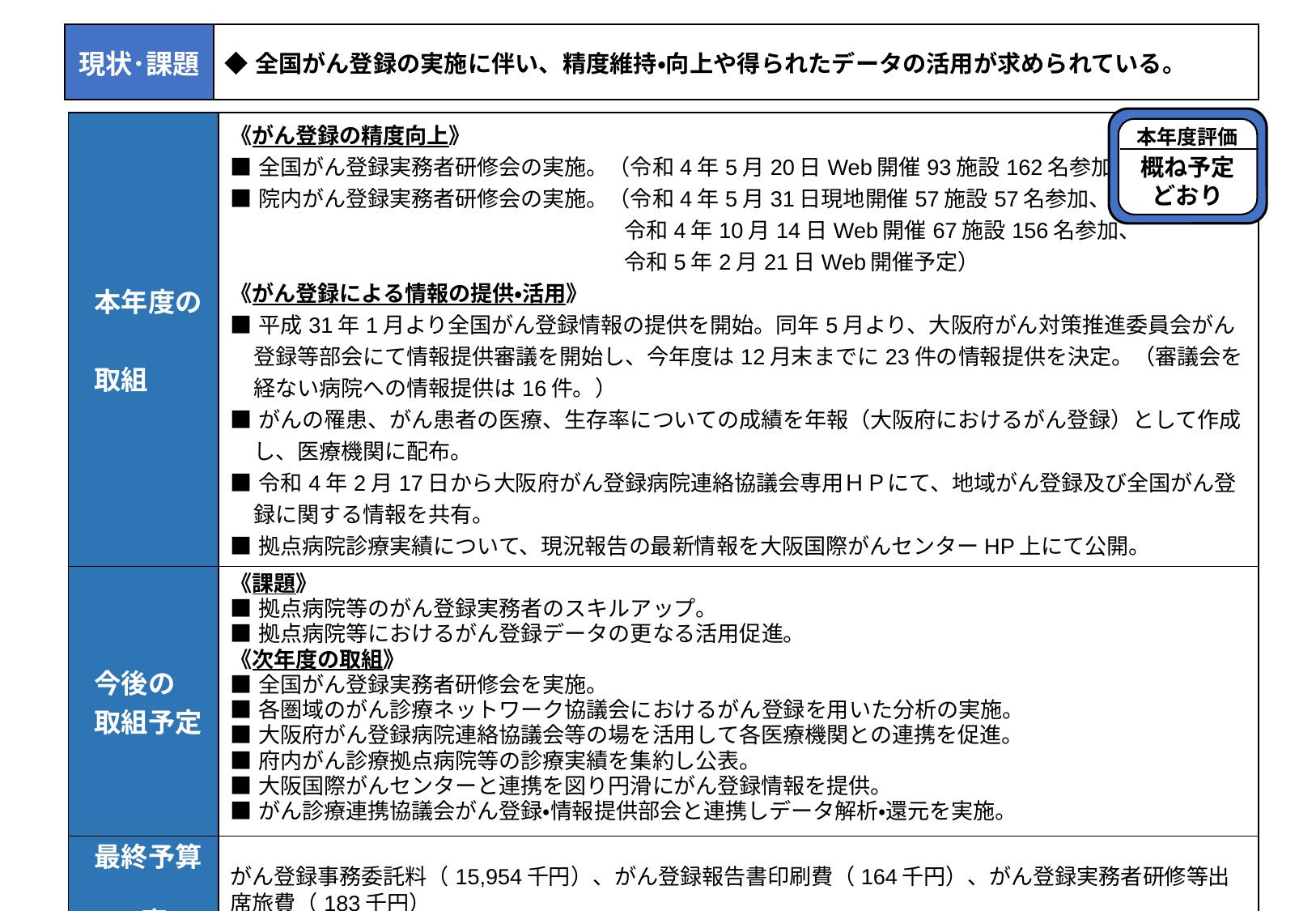

| 現状･課題 | ◆全国がん登録の実施に伴い、精度維持・向上や得られたデータの活用が求められている。 |
| --- | --- |

本年度評価

概ね予定
どおり
| 本年度の 取組 | 《がん登録の精度向上》 ■全国がん登録実務者研修会の実施。（令和4年5月20日Web開催93施設162名参加）　 ■院内がん登録実務者研修会の実施。（令和4年5月31日現地開催57施設57名参加、 　　　　　　　　　　　　　　　　　　令和4年10月14日Web開催67施設156名参加、 　　　　　　　　　　　　　　　　　　令和5年2月21日Web開催予定） 《がん登録による情報の提供・活用》 ■平成31年1月より全国がん登録情報の提供を開始。同年5月より、大阪府がん対策推進委員会がん登録等部会にて情報提供審議を開始し、今年度は12月末までに23件の情報提供を決定。（審議会を経ない病院への情報提供は16件。） ■がんの罹患、がん患者の医療、生存率についての成績を年報（大阪府におけるがん登録）として作成し、医療機関に配布。 ■令和4年2月17日から大阪府がん登録病院連絡協議会専用ＨＰにて、地域がん登録及び全国がん登録に関する情報を共有。 ■拠点病院診療実績について、現況報告の最新情報を大阪国際がんセンターHP上にて公開。 |
| --- | --- |
| 今後の 取組予定 | 《課題》 ■拠点病院等のがん登録実務者のスキルアップ。 ■拠点病院等におけるがん登録データの更なる活用促進。 《次年度の取組》 ■全国がん登録実務者研修会を実施。 ■各圏域のがん診療ネットワーク協議会におけるがん登録を用いた分析の実施。 ■大阪府がん登録病院連絡協議会等の場を活用して各医療機関との連携を促進。 ■府内がん診療拠点病院等の診療実績を集約し公表。 ■大阪国際がんセンターと連携を図り円滑にがん登録情報を提供。 ■がん診療連携協議会がん登録・情報提供部会と連携しデータ解析・還元を実施。 |
| 最終予算　　 　 (案) | がん登録事務委託料（15,954千円）、がん登録報告書印刷費（164千円）、がん登録実務者研修等出席旅費（183千円） |
概ね予定どおり
＜がん登録等部会＞    7